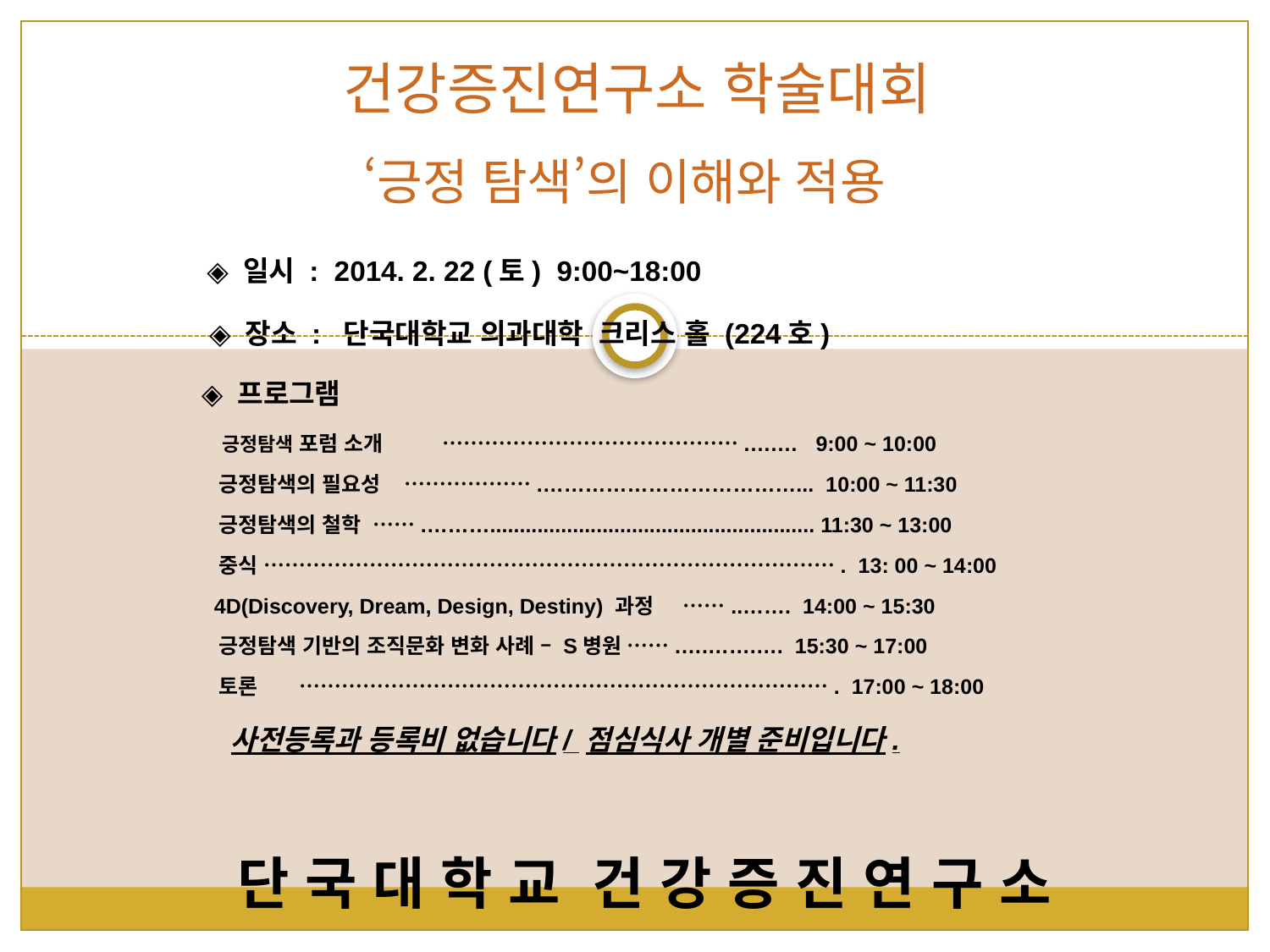

# 건강증진연구소 학술대회 ‘긍정 탐색’의 이해와 적용
          ◈ 일시 :  2014. 2. 22 (토)  9:00~18:00
             ◈ 장소 :  단국대학교 의과대학  크리스 홀 (224호)
            ◈ 프로그램
                    긍정탐색 포럼 소개          …………………………………….….…   9:00 ~ 10:00
                  긍정탐색의 필요성    ……………….………………………………...  10:00 ~ 11:30
                  긍정탐색의 철학  …….………....................................................... 11:30 ~ 13:00
                  중식 ……………………………………………………………………….  13: 00 ~ 14:00
                  4D(Discovery, Dream, Design, Destiny) 과정     ……..…….  14:00 ~ 15:30
                  긍정탐색 기반의 조직문화 변화 사례 – S병원 …….….…….….  15:30 ~ 17:00
                  토론       ………………………………………………………………….  17:00 ~ 18:00

단 국 대 학 교  건 강 증 진 연 구 소
                    사전등록과 등록비 없습니다/ 점심식사 개별 준비입니다.